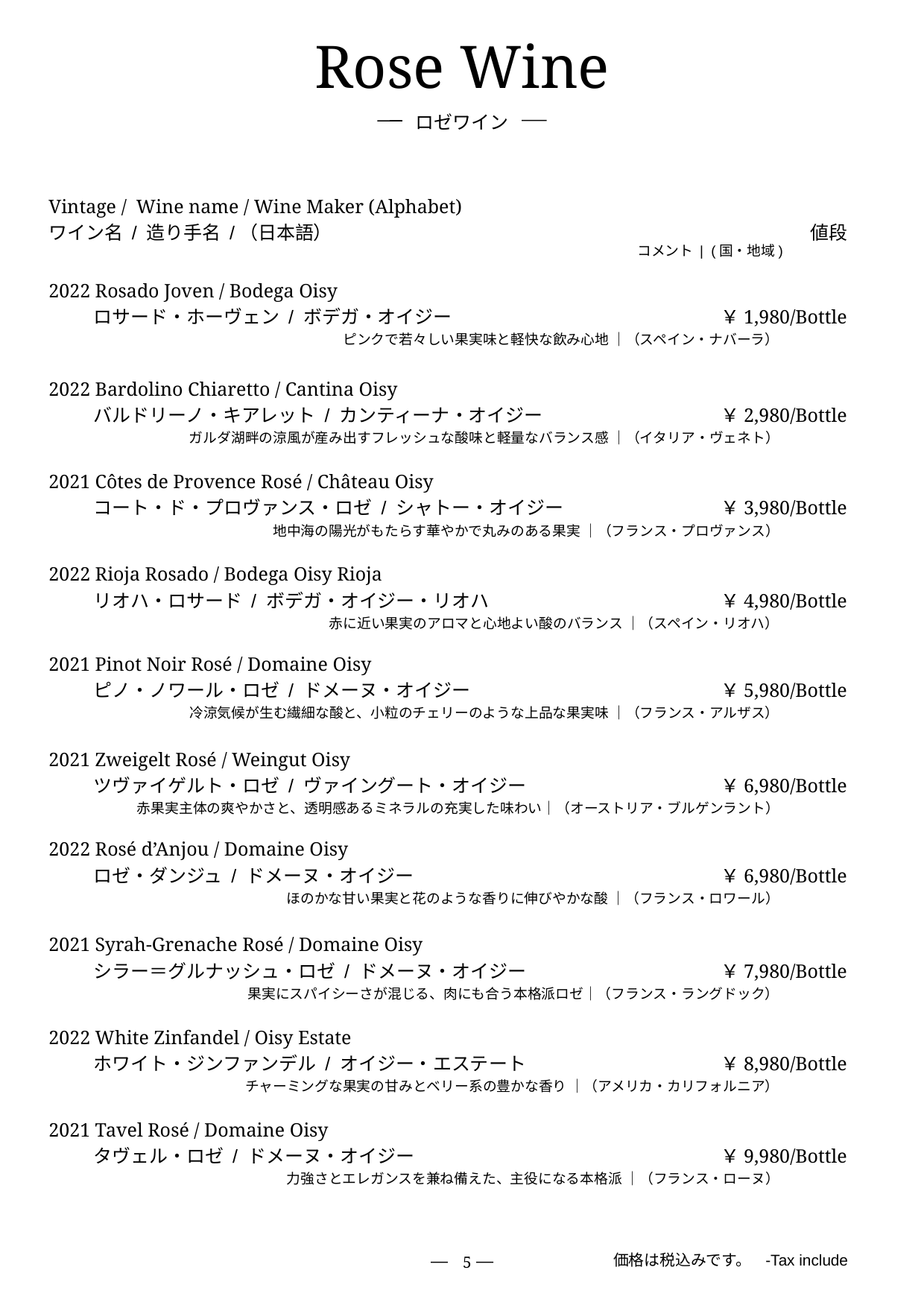

Rose Wine

ロゼワイン

Vintage /  Wine name / Wine Maker (Alphabet)
ワイン名 / 造り手名 /（日本語）
値段
コメント |  (国・地域)
2022 Rosado Joven / Bodega Oisy
ロサード・ホーヴェン / ボデガ・オイジー
￥1,980/Bottle
ピンクで若々しい果実味と軽快な飲み心地 ｜（スペイン・ナバーラ）
2022 Bardolino Chiaretto / Cantina Oisy
バルドリーノ・キアレット / カンティーナ・オイジー
￥2,980/Bottle
ガルダ湖畔の涼風が産み出すフレッシュな酸味と軽量なバランス感 ｜（イタリア・ヴェネト）
2021 Côtes de Provence Rosé / Château Oisy
コート・ド・プロヴァンス・ロゼ / シャトー・オイジー
￥3,980/Bottle
地中海の陽光がもたらす華やかで丸みのある果実 ｜（フランス・プロヴァンス）
2022 Rioja Rosado / Bodega Oisy Rioja
リオハ・ロサード / ボデガ・オイジー・リオハ
￥4,980/Bottle
赤に近い果実のアロマと心地よい酸のバランス ｜（スペイン・リオハ）
2021 Pinot Noir Rosé / Domaine Oisy
ピノ・ノワール・ロゼ / ドメーヌ・オイジー
￥5,980/Bottle
冷涼気候が生む繊細な酸と、小粒のチェリーのような上品な果実味 ｜（フランス・アルザス）
2021 Zweigelt Rosé / Weingut Oisy
ツヴァイゲルト・ロゼ / ヴァイングート・オイジー
￥6,980/Bottle
赤果実主体の爽やかさと、透明感あるミネラルの充実した味わい｜（オーストリア・ブルゲンラント）
2022 Rosé d’Anjou / Domaine Oisy
ロゼ・ダンジュ / ドメーヌ・オイジー
￥6,980/Bottle
ほのかな甘い果実と花のような香りに伸びやかな酸 ｜（フランス・ロワール）
2021 Syrah-Grenache Rosé / Domaine Oisy
シラー＝グルナッシュ・ロゼ / ドメーヌ・オイジー
￥7,980/Bottle
果実にスパイシーさが混じる、肉にも合う本格派ロゼ｜（フランス・ラングドック）
2022 White Zinfandel / Oisy Estate
ホワイト・ジンファンデル / オイジー・エステート
￥8,980/Bottle
チャーミングな果実の甘みとベリー系の豊かな香り ｜（アメリカ・カリフォルニア）
2021 Tavel Rosé / Domaine Oisy
タヴェル・ロゼ / ドメーヌ・オイジー
￥9,980/Bottle
力強さとエレガンスを兼ね備えた、主役になる本格派 ｜（フランス・ローヌ）

価格は税込みです。   -Tax include
5